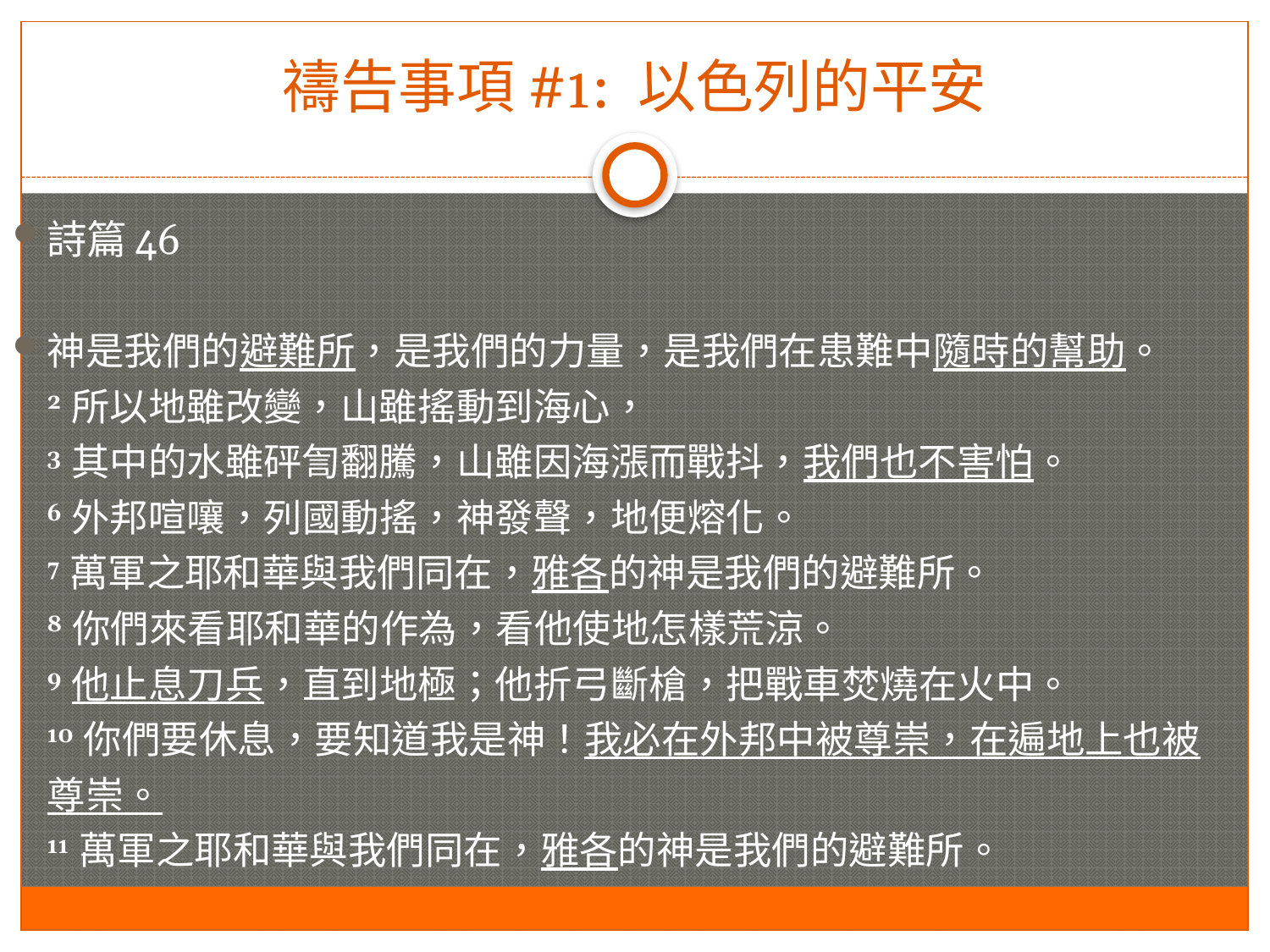

# 禱告事項#1: 以色列的平安
詩篇46
神是我們的避難所，是我們的力量，是我們在患難中隨時的幫助。
2 所以地雖改變，山雖搖動到海心，
3 其中的水雖砰訇翻騰，山雖因海漲而戰抖，我們也不害怕。
6 外邦喧嚷，列國動搖，神發聲，地便熔化。
7 萬軍之耶和華與我們同在，雅各的神是我們的避難所。
8 你們來看耶和華的作為，看他使地怎樣荒涼。
9 他止息刀兵，直到地極；他折弓斷槍，把戰車焚燒在火中。
10 你們要休息，要知道我是神！我必在外邦中被尊崇，在遍地上也被尊崇。
11 萬軍之耶和華與我們同在，雅各的神是我們的避難所。